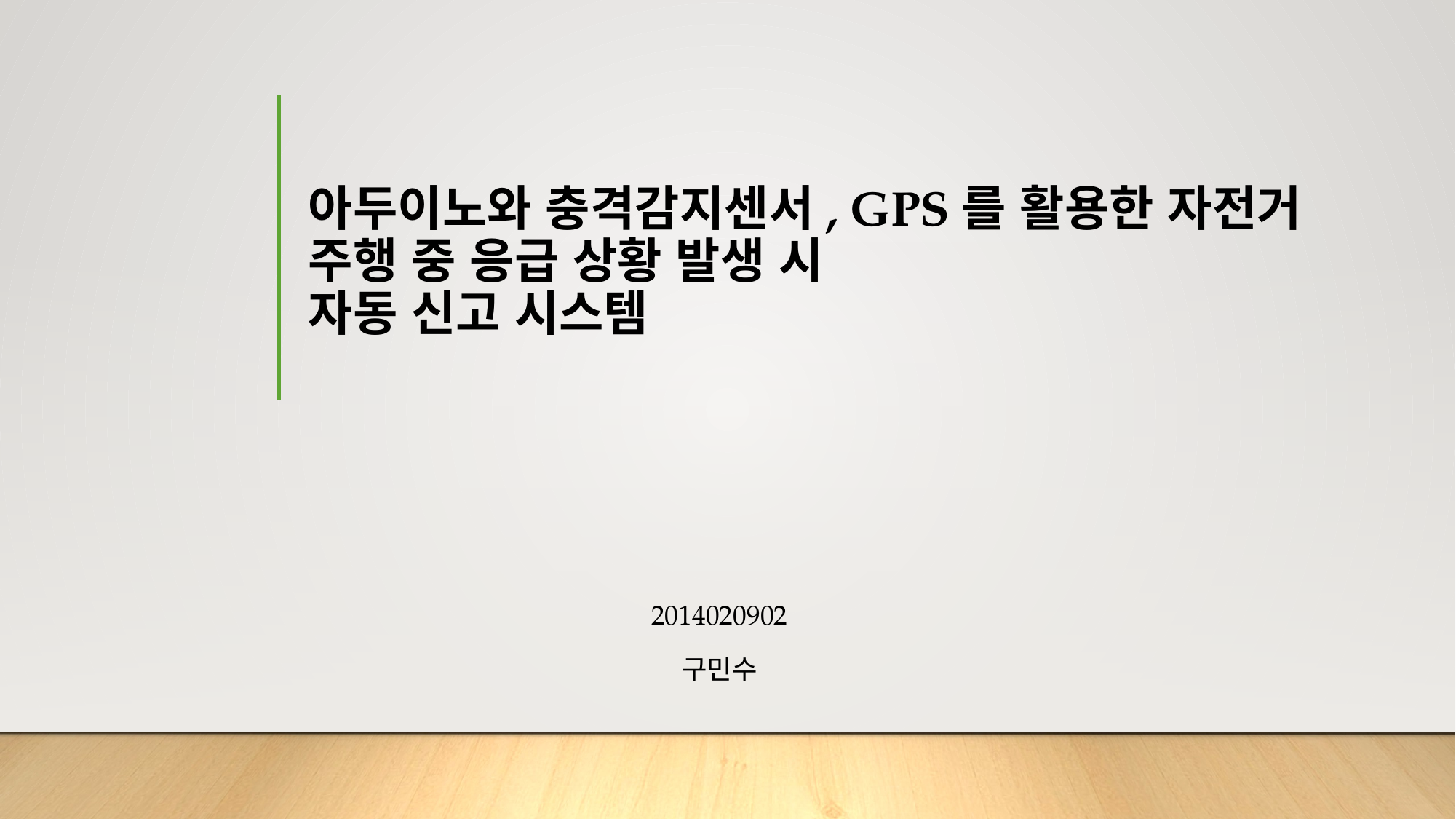

# 아두이노와 충격감지센서, GPS를 활용한 자전거 주행 중 응급 상황 발생 시 자동 신고 시스템
2014020902
구민수